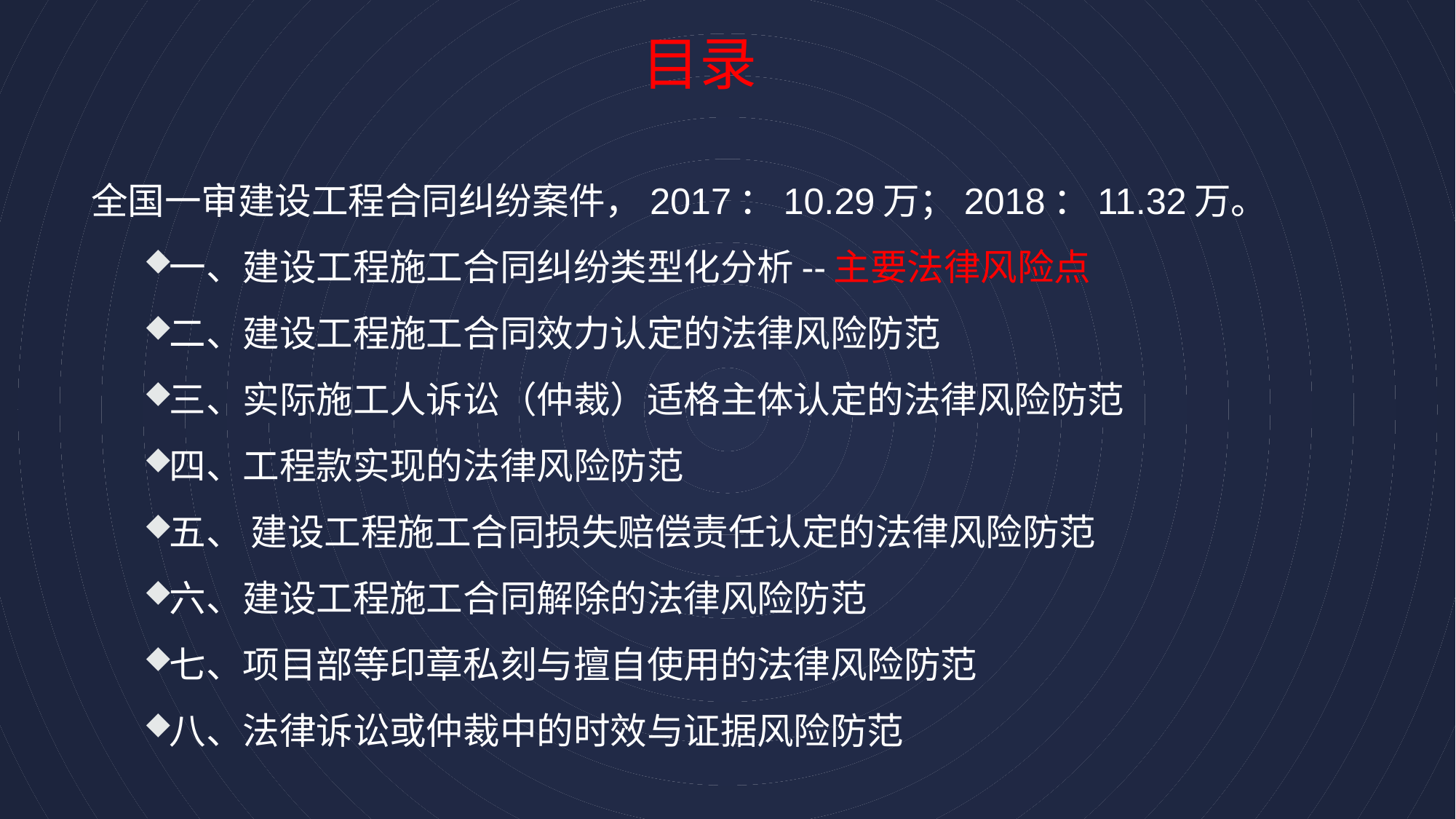

# 目录
全国一审建设工程合同纠纷案件，2017：10.29万；2018：11.32万。
一、建设工程施工合同纠纷类型化分析--主要法律风险点
二、建设工程施工合同效力认定的法律风险防范
三、实际施工人诉讼（仲裁）适格主体认定的法律风险防范
四、工程款实现的法律风险防范
五、 建设工程施工合同损失赔偿责任认定的法律风险防范
六、建设工程施工合同解除的法律风险防范
七、项目部等印章私刻与擅自使用的法律风险防范
八、法律诉讼或仲裁中的时效与证据风险防范